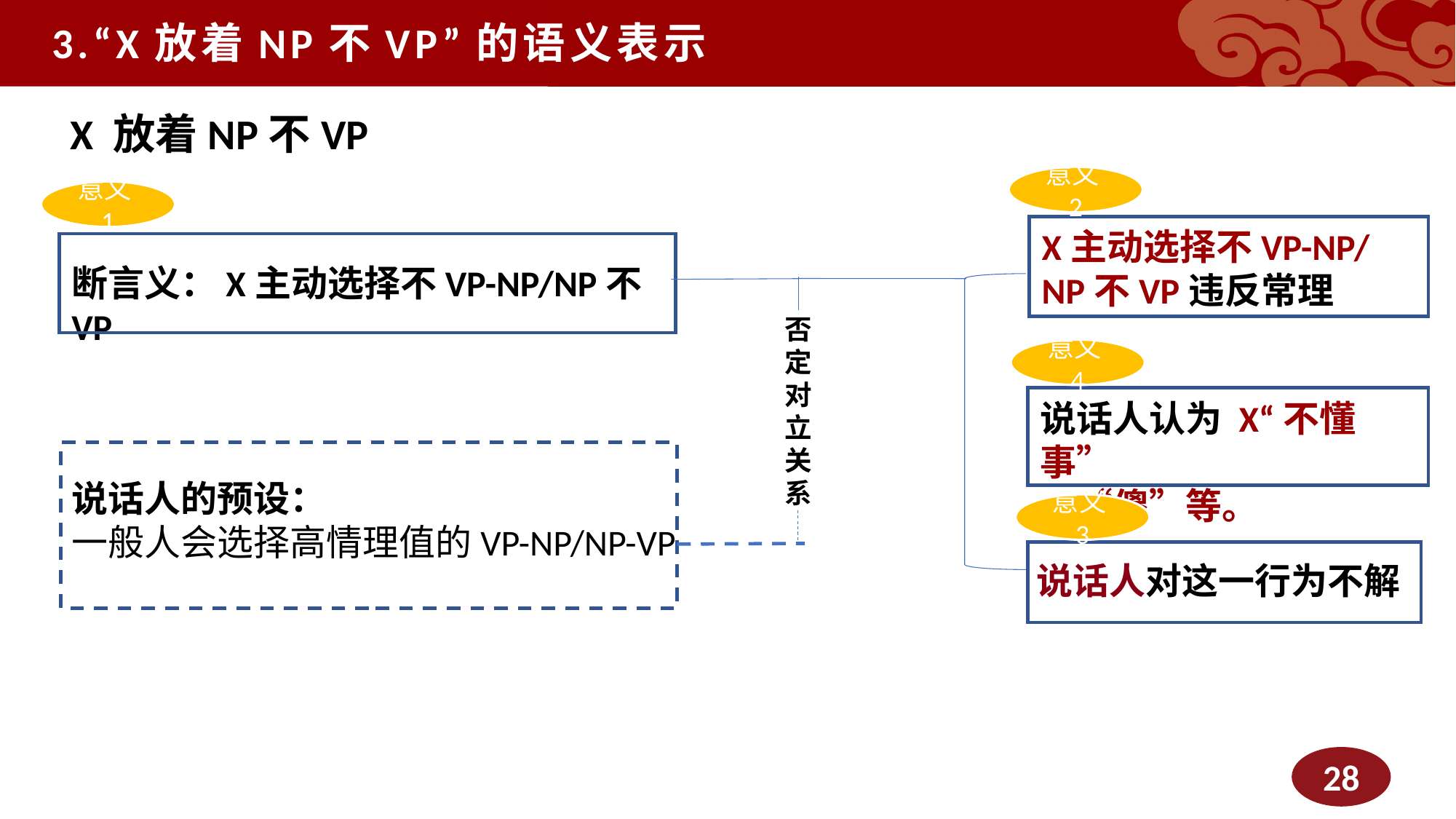

3.“X放着NP不VP”的语义表示
X 放着NP不VP
意义2
意义1

X主动选择不VP-NP/NP不VP违反常理

断言义：X主动选择不VP-NP/NP不VP

否
定
对
立
关系
意义4

说话人认为 X“不懂事”
、“傻”等。

说话人的预设：
一般人会选择高情理值的VP-NP/NP-VP
意义3

说话人对这一行为不解